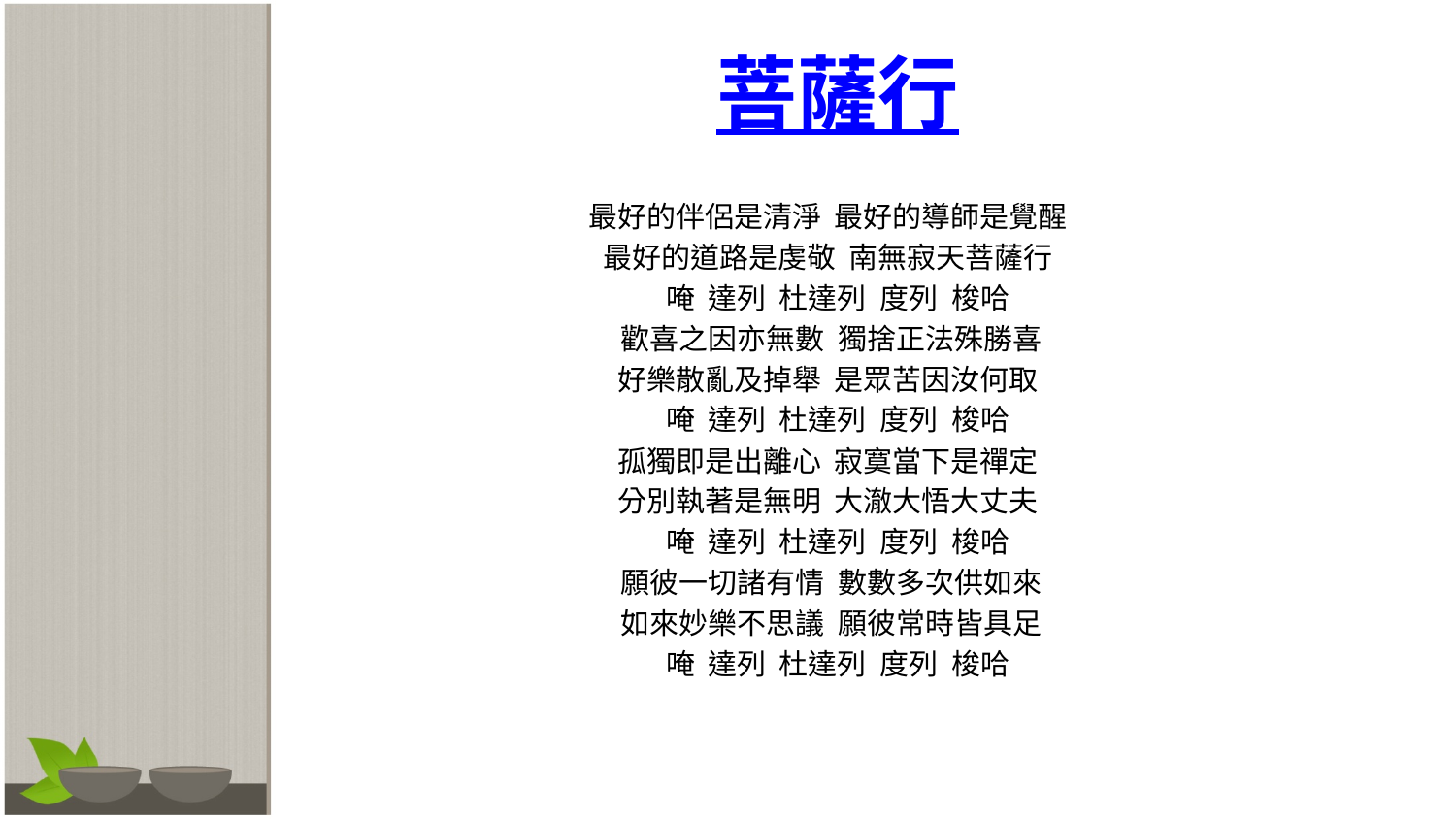

# 菩薩行
最好的伴侶是清淨  最好的導師是覺醒
最好的道路是虔敬  南無寂天菩薩行
唵  達列  杜達列  度列  梭哈
歡喜之因亦無數  獨捨正法殊勝喜
好樂散亂及掉舉  是眾苦因汝何取
唵  達列  杜達列  度列  梭哈
孤獨即是出離心  寂寞當下是禪定
分別執著是無明  大澈大悟大丈夫
唵  達列  杜達列  度列  梭哈
願彼一切諸有情  數數多次供如來
如來妙樂不思議  願彼常時皆具足
唵  達列  杜達列  度列  梭哈